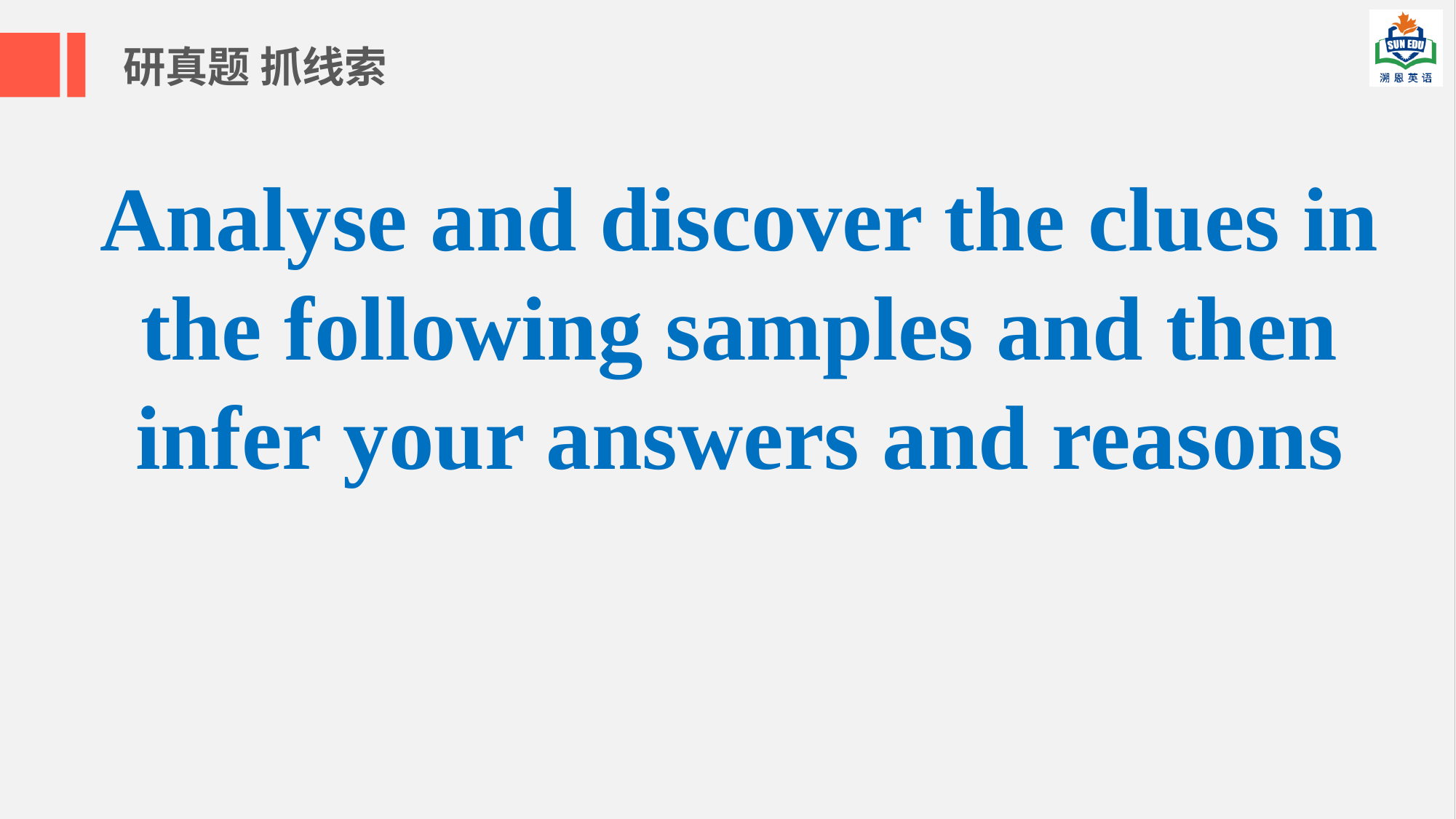

研真题 抓线索
Analyse and discover the clues in the following samples and then infer your answers and reasons